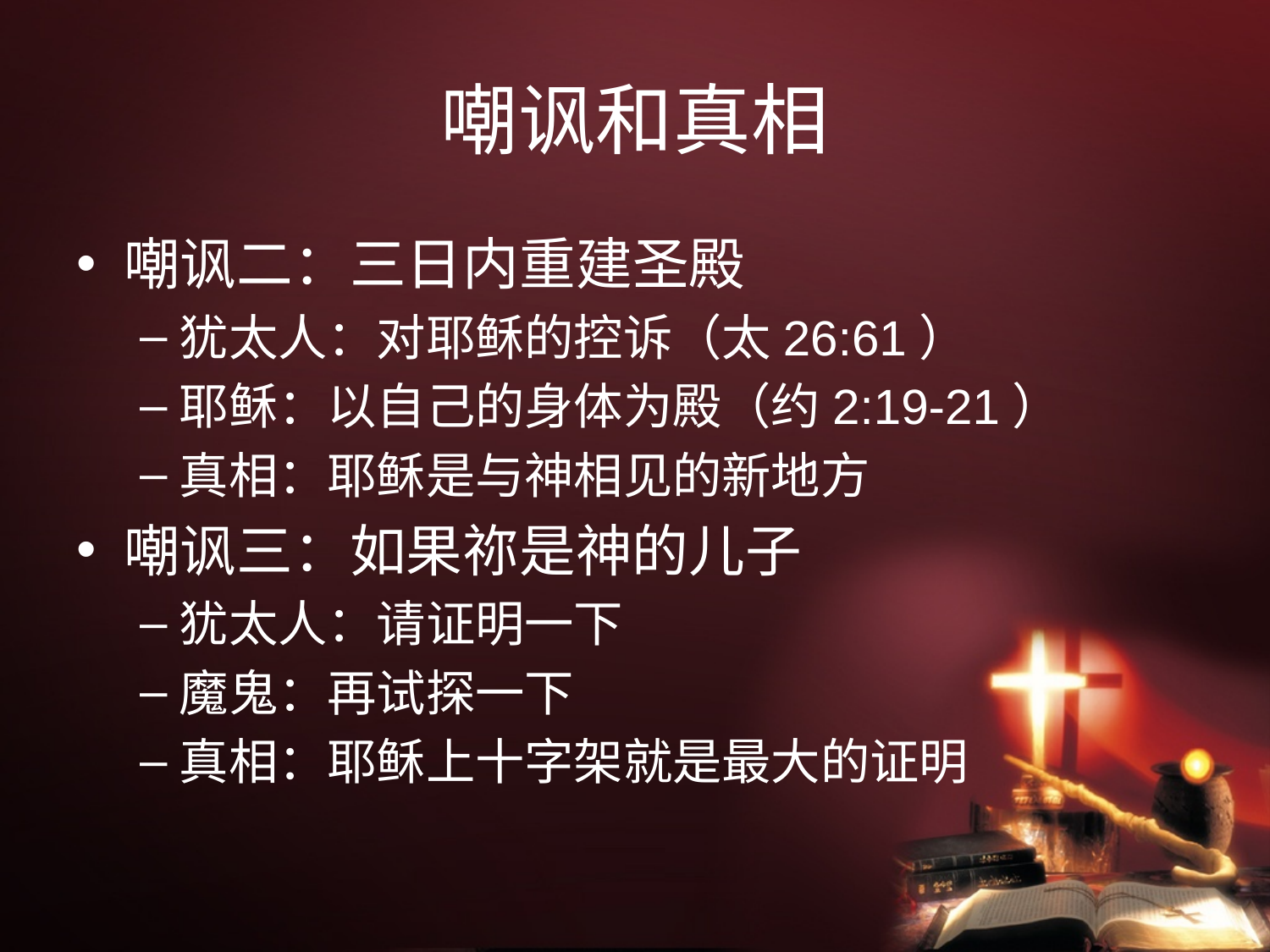

# 嘲讽和真相
嘲讽二：三日内重建圣殿
犹太人：对耶稣的控诉（太26:61）
耶稣：以自己的身体为殿（约2:19-21）
真相：耶稣是与神相见的新地方
嘲讽三：如果祢是神的儿子
犹太人：请证明一下
魔鬼：再试探一下
真相：耶稣上十字架就是最大的证明